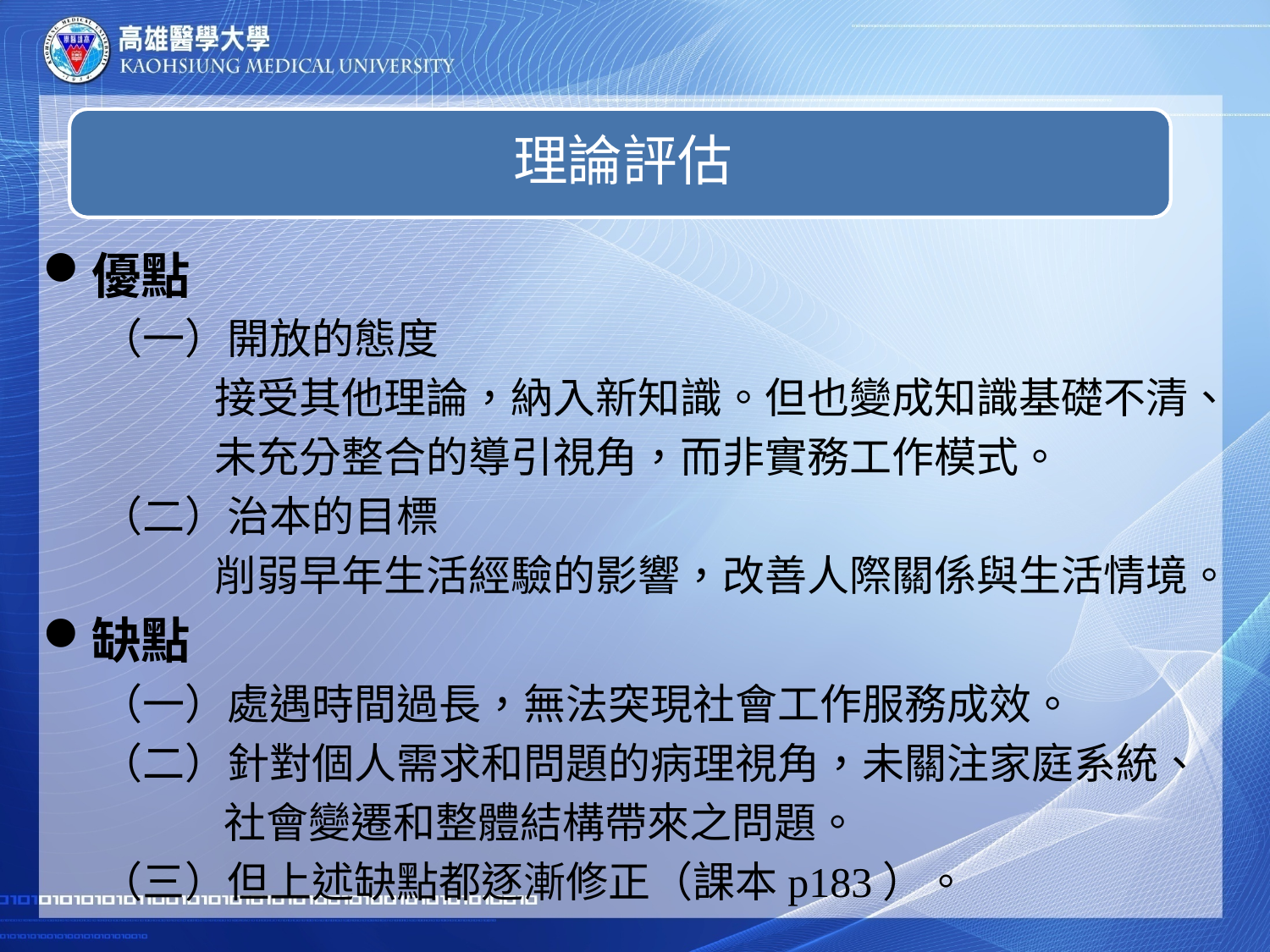

理論評估
優點
     （一）開放的態度
                 接受其他理論，納入新知識。但也變成知識基礎不清、
                 未充分整合的導引視角，而非實務工作模式。
     （二）治本的目標
                 削弱早年生活經驗的影響，改善人際關係與生活情境。
缺點
     （一）處遇時間過長，無法突現社會工作服務成效。
     （二）針對個人需求和問題的病理視角，未關注家庭系統、
                  社會變遷和整體結構帶來之問題。
     （三）但上述缺點都逐漸修正（課本p183）。